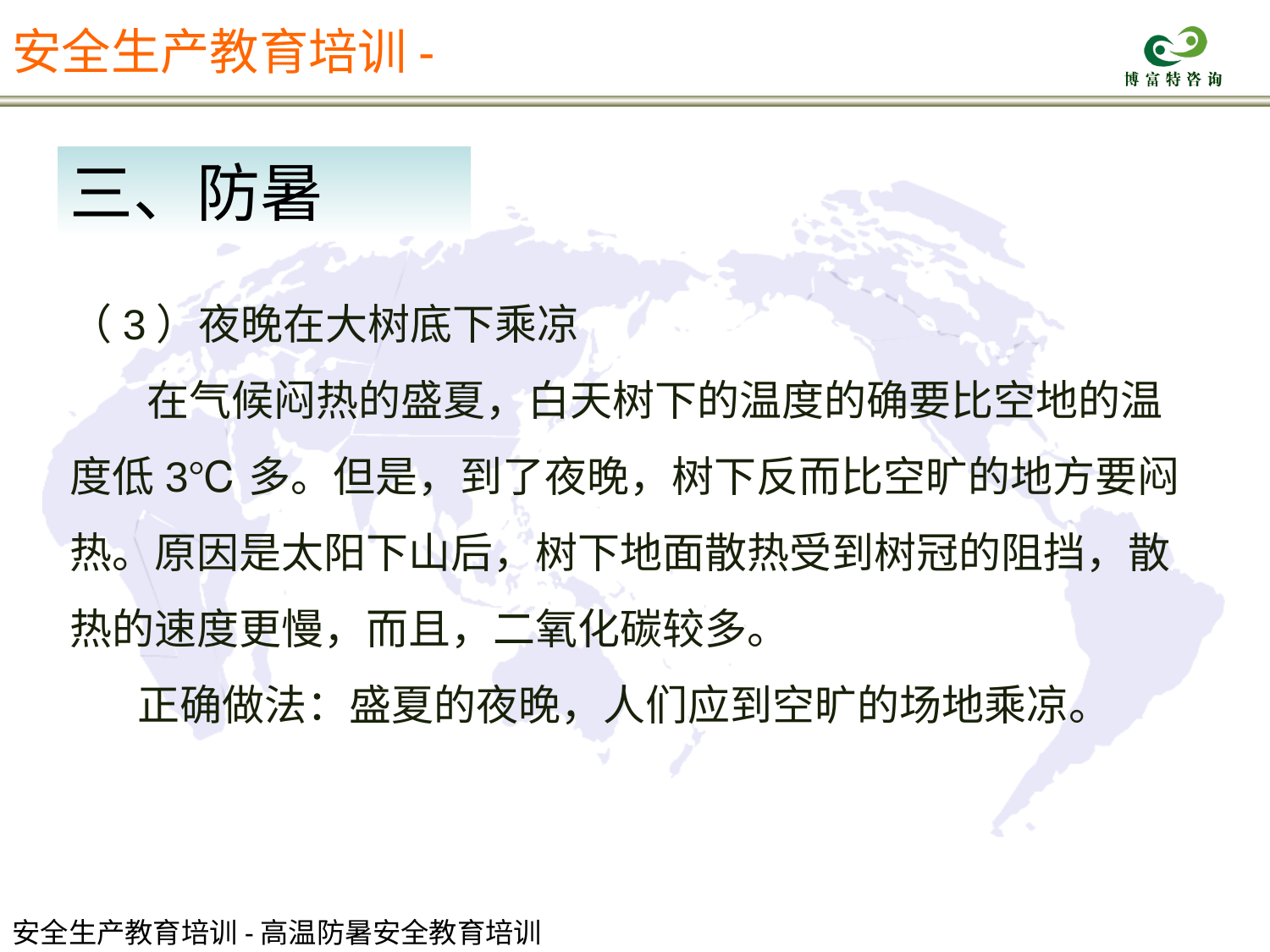

安全生产教育培训-
三、防暑
（3）夜晚在大树底下乘凉
       在气候闷热的盛夏，白天树下的温度的确要比空地的温度低3℃多。但是，到了夜晚，树下反而比空旷的地方要闷热。原因是太阳下山后，树下地面散热受到树冠的阻挡，散热的速度更慢，而且，二氧化碳较多。
      正确做法：盛夏的夜晚，人们应到空旷的场地乘凉。
29
安全生产教育培训-高温防暑安全教育培训